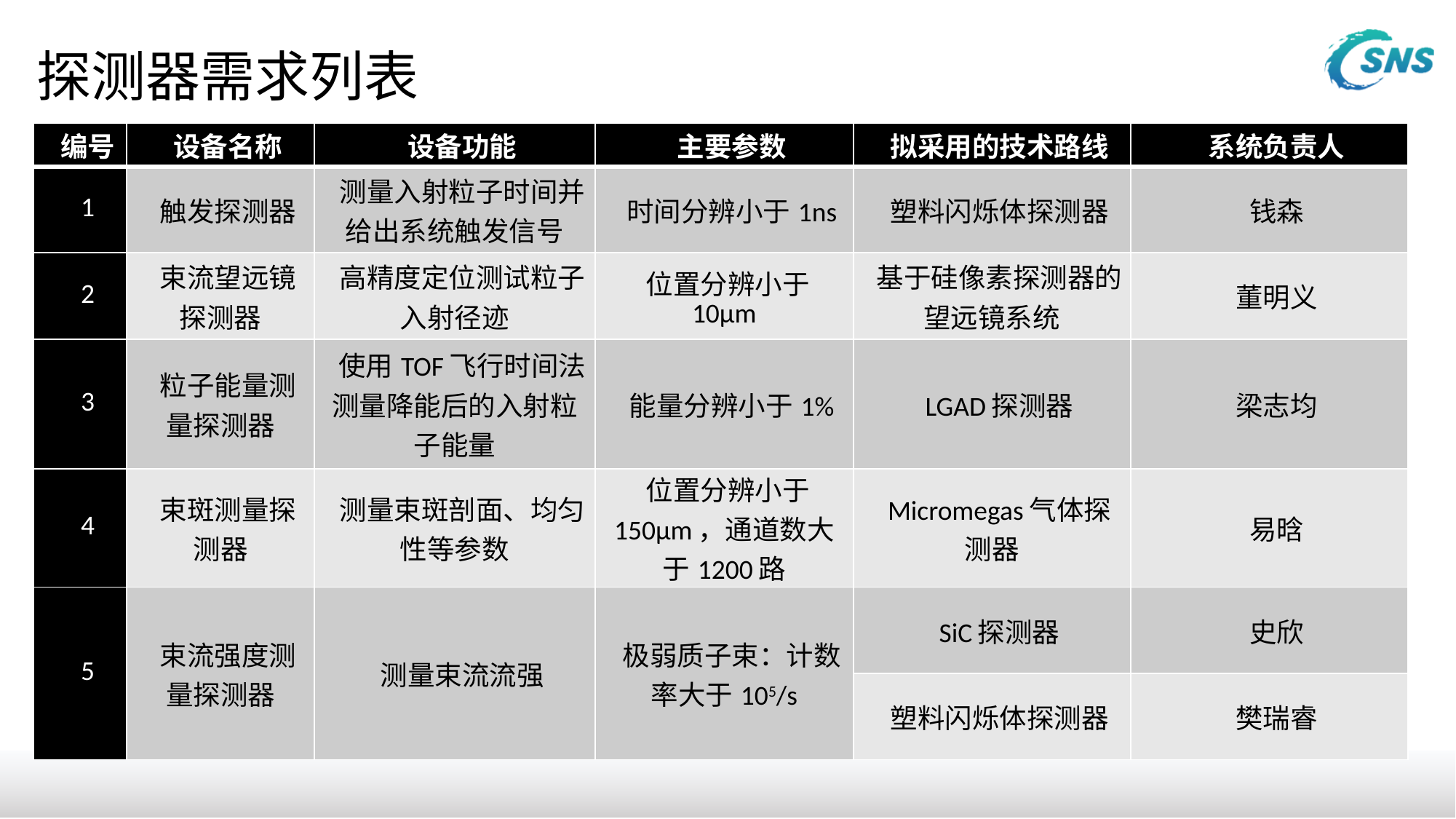

# 探测器需求列表
| 编号 | 设备名称 | 设备功能 | 主要参数 | 拟采用的技术路线 | 系统负责人 |
| --- | --- | --- | --- | --- | --- |
| 1 | 触发探测器 | 测量入射粒子时间并给出系统触发信号 | 时间分辨小于1ns | 塑料闪烁体探测器 | 钱森 |
| 2 | 束流望远镜探测器 | 高精度定位测试粒子入射径迹 | 位置分辨小于10μm | 基于硅像素探测器的望远镜系统 | 董明义 |
| 3 | 粒子能量测量探测器 | 使用TOF飞行时间法测量降能后的入射粒子能量 | 能量分辨小于1% | LGAD探测器 | 梁志均 |
| 4 | 束斑测量探测器 | 测量束斑剖面、均匀性等参数 | 位置分辨小于150μm，通道数大于1200路 | Micromegas气体探测器 | 易晗 |
| 5 | 束流强度测量探测器 | 测量束流流强 | 极弱质子束：计数率大于105/s | SiC探测器 | 史欣 |
|  |  |  |  | 塑料闪烁体探测器 | 樊瑞睿 |